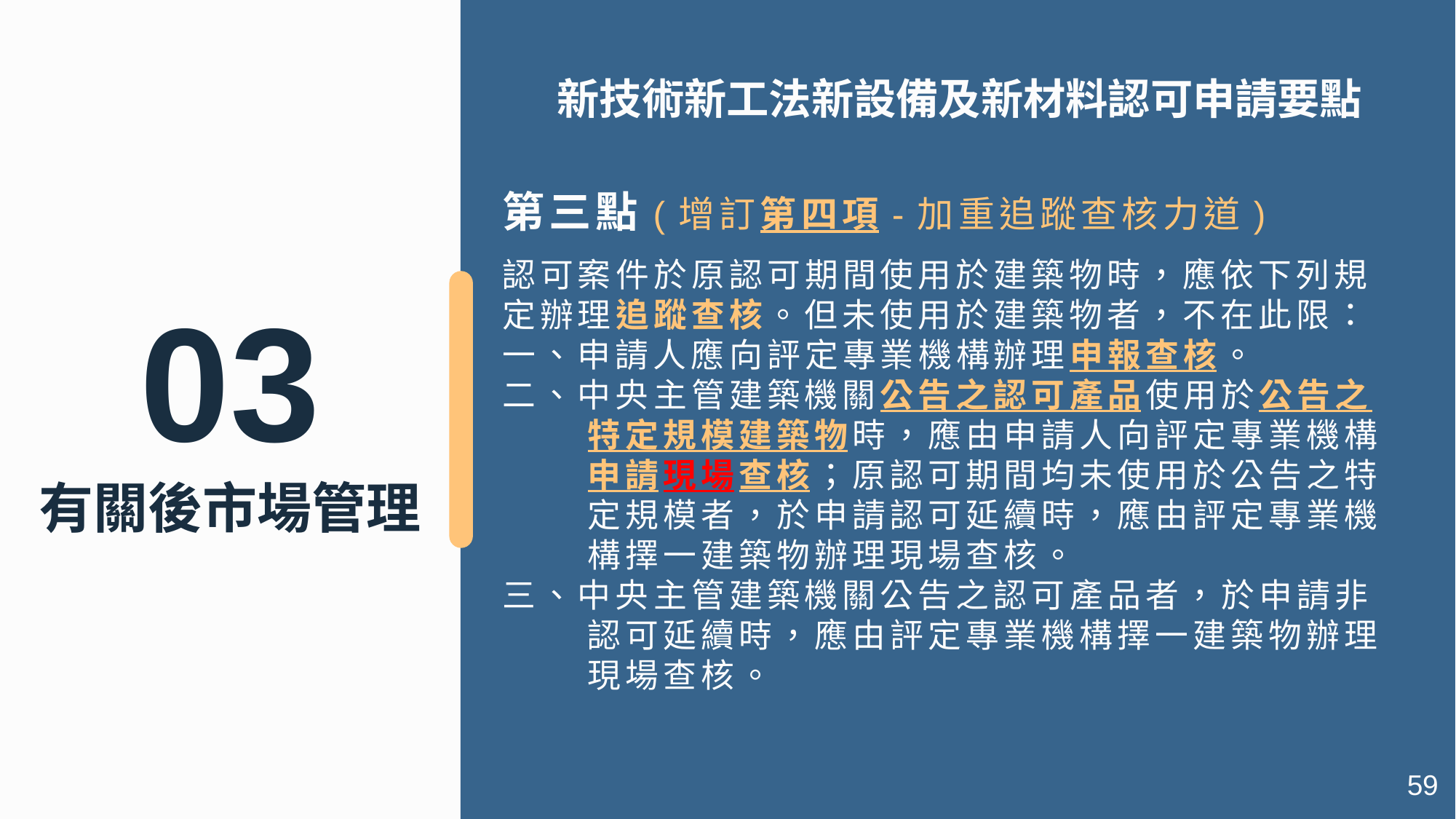

# 新技術新工法新設備及新材料認可申請要點
第三點(增訂第四項-加重追蹤查核力道)
認可案件於原認可期間使用於建築物時，應依下列規定辦理追蹤查核。但未使用於建築物者，不在此限：
一、申請人應向評定專業機構辦理申報查核。
二、中央主管建築機關公告之認可產品使用於公告之特定規模建築物時，應由申請人向評定專業機構申請現場查核；原認可期間均未使用於公告之特定規模者，於申請認可延續時，應由評定專業機構擇一建築物辦理現場查核。
三、中央主管建築機關公告之認可產品者，於申請非認可延續時，應由評定專業機構擇一建築物辦理現場查核。
03
有關後市場管理
59